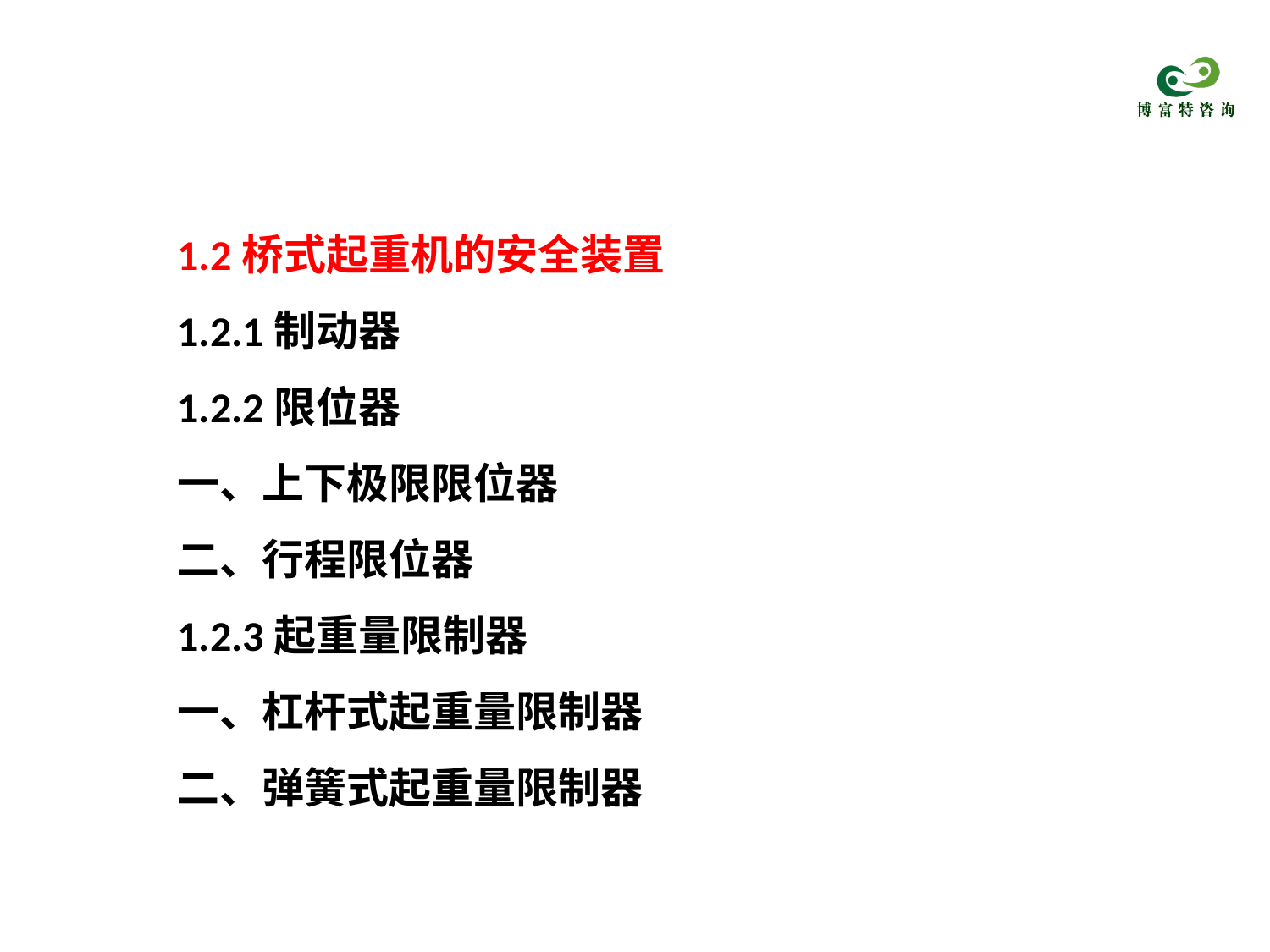

1.2桥式起重机的安全装置
1.2.1制动器
1.2.2限位器
一、上下极限限位器
二、行程限位器
1.2.3起重量限制器
一、杠杆式起重量限制器
二、弹簧式起重量限制器
19